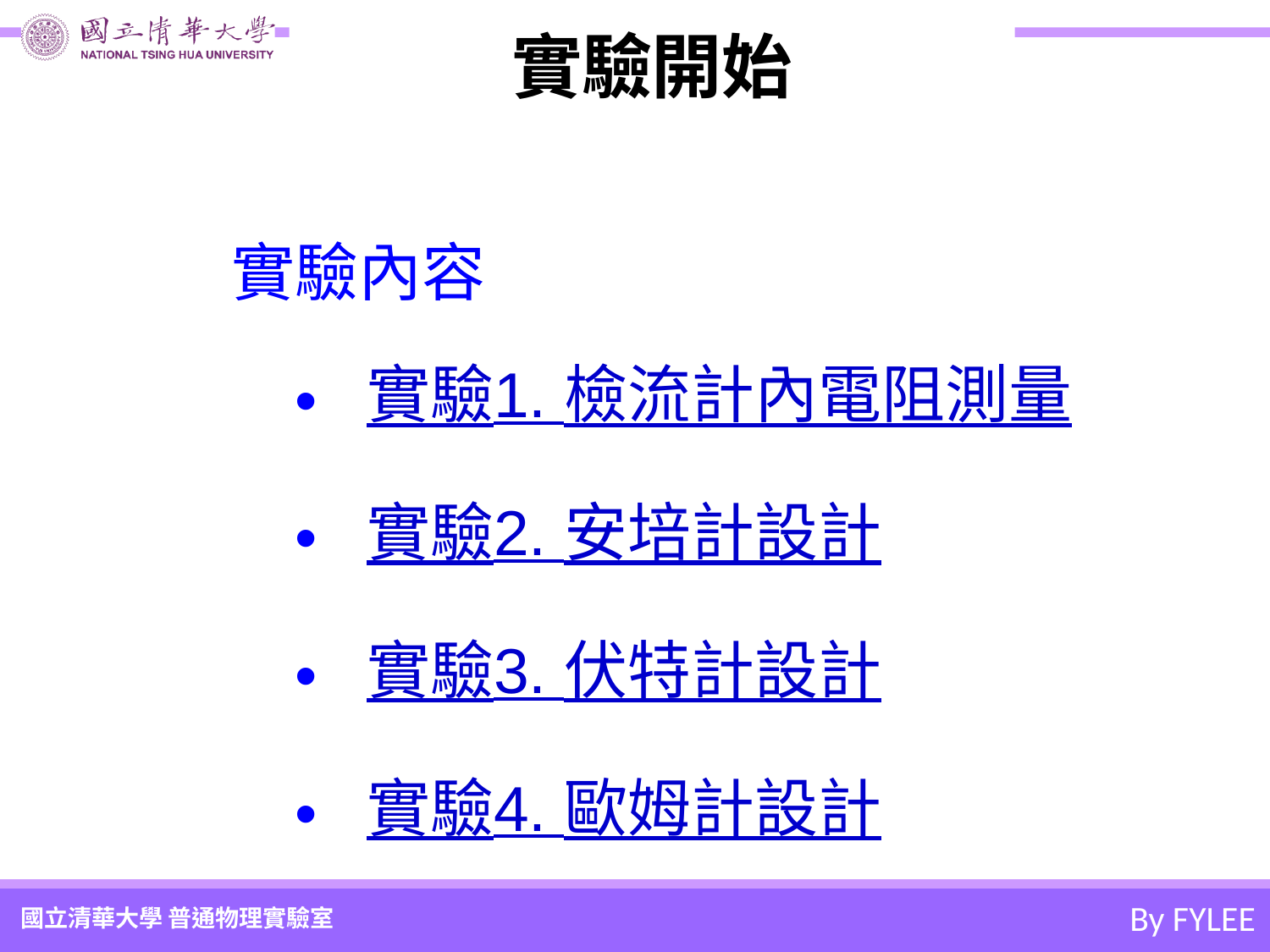

# 實驗開始
實驗內容
實驗1. 檢流計內電阻測量
實驗2. 安培計設計
實驗3. 伏特計設計
實驗4. 歐姆計設計